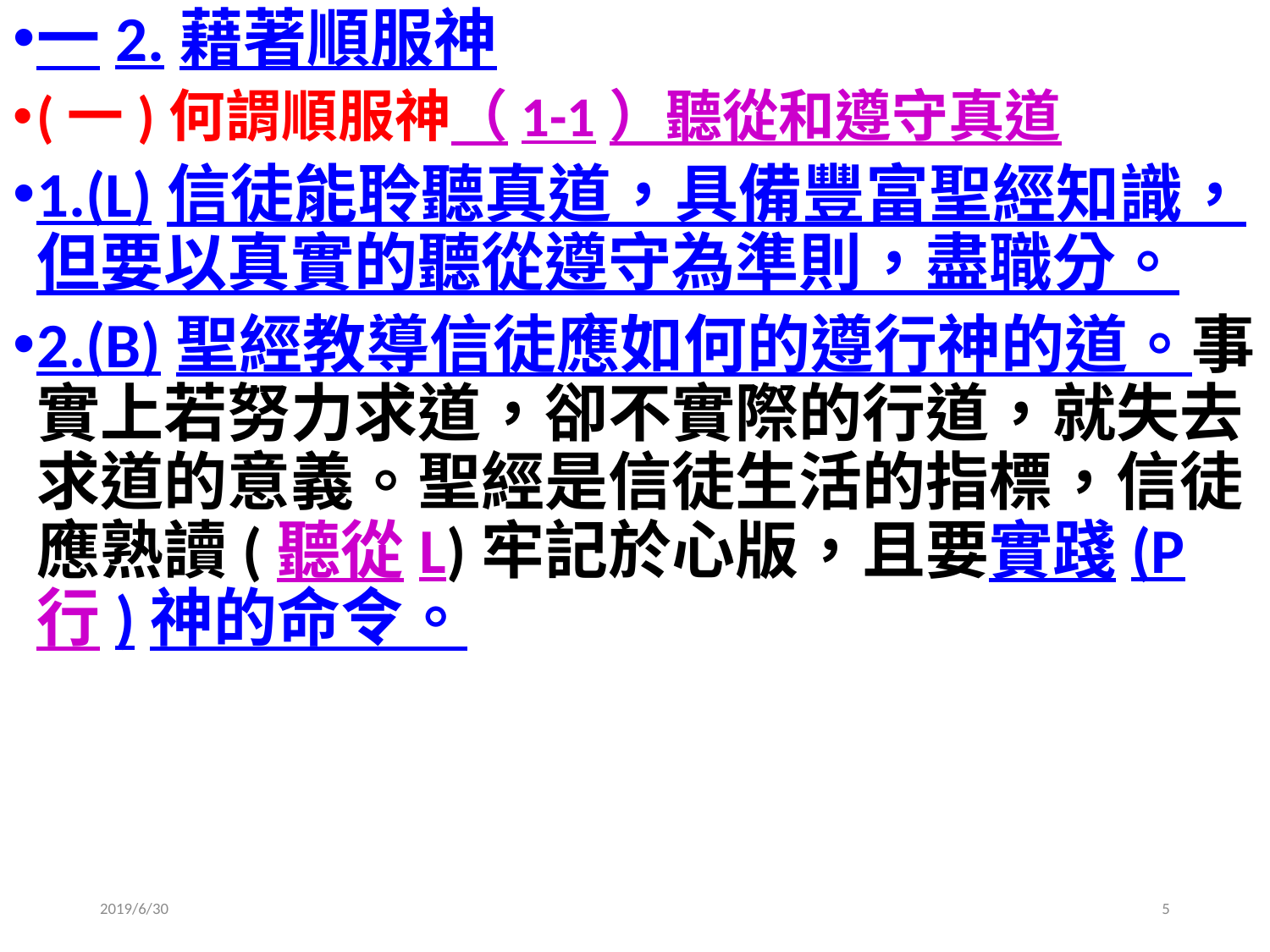

一2.藉著順服神
(一)何謂順服神（1-1）聽從和遵守真道
1.(L)信徒能聆聽真道，具備豐富聖經知識，但要以真實的聽從遵守為準則，盡職分。
2.(B)聖經教導信徒應如何的遵行神的道。事實上若努力求道，卻不實際的行道，就失去求道的意義。聖經是信徒生活的指標，信徒應熟讀(聽從L)牢記於心版，且要實踐(P行)神的命令。

2019/6/30
5